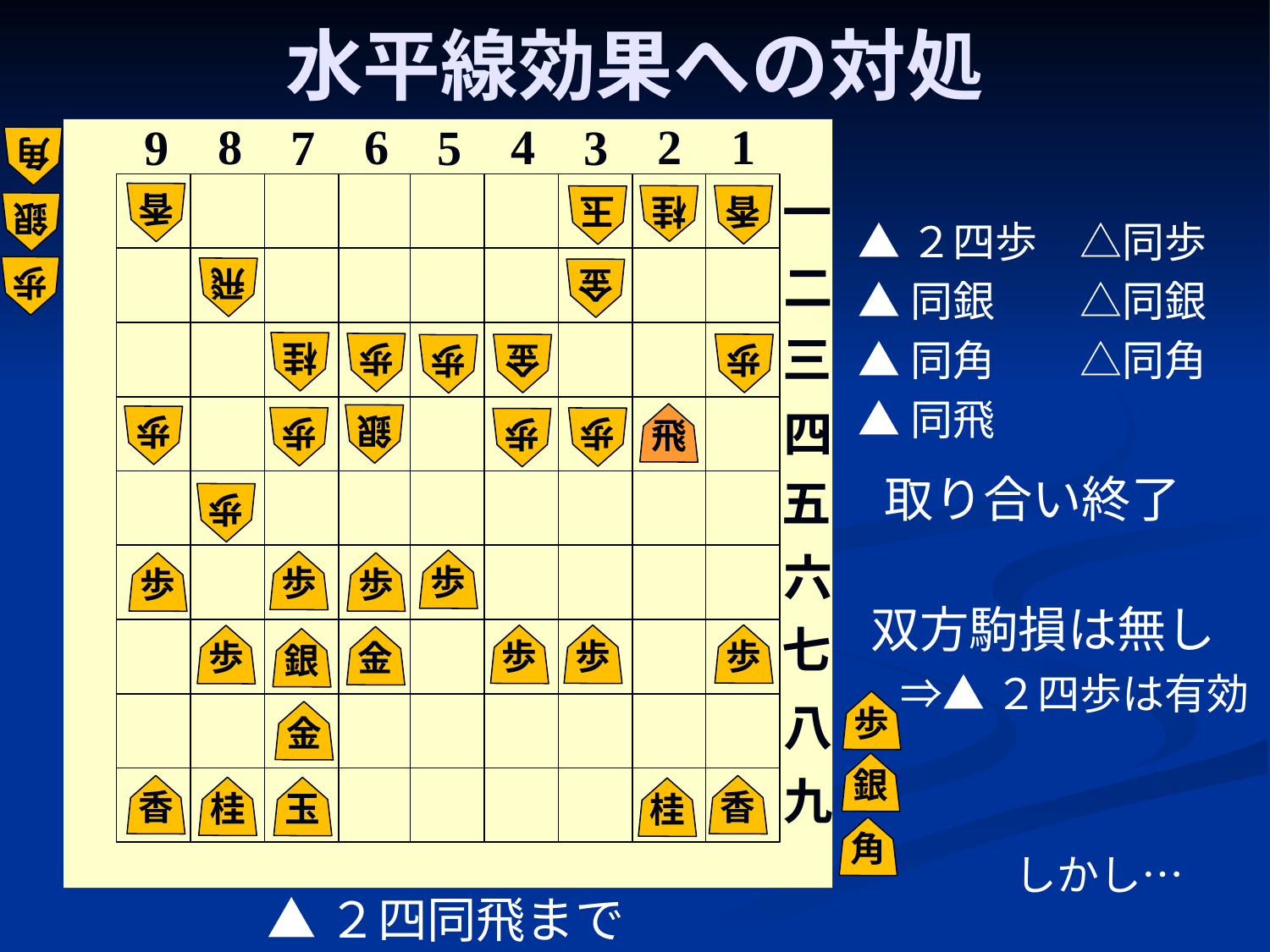

# 水平線効果への対処
6
2
1
8
4
7
3
9
5

一

二
三

四
五

六

七

八

九

角
香
香
桂
玉
銀
▲２四歩　△同歩
▲同銀　　△同銀
▲同角　　△同角
▲同飛
歩
飛
金
桂
歩
歩
金
歩
飛
銀
歩
歩
歩
歩
取り合い終了
歩
歩
歩
歩
歩
双方駒損は無し
歩
歩
歩
歩
金
銀
⇒▲２四歩は有効
歩
金
銀
香
香
桂
玉
桂
角
しかし…
▲２四同飛まで